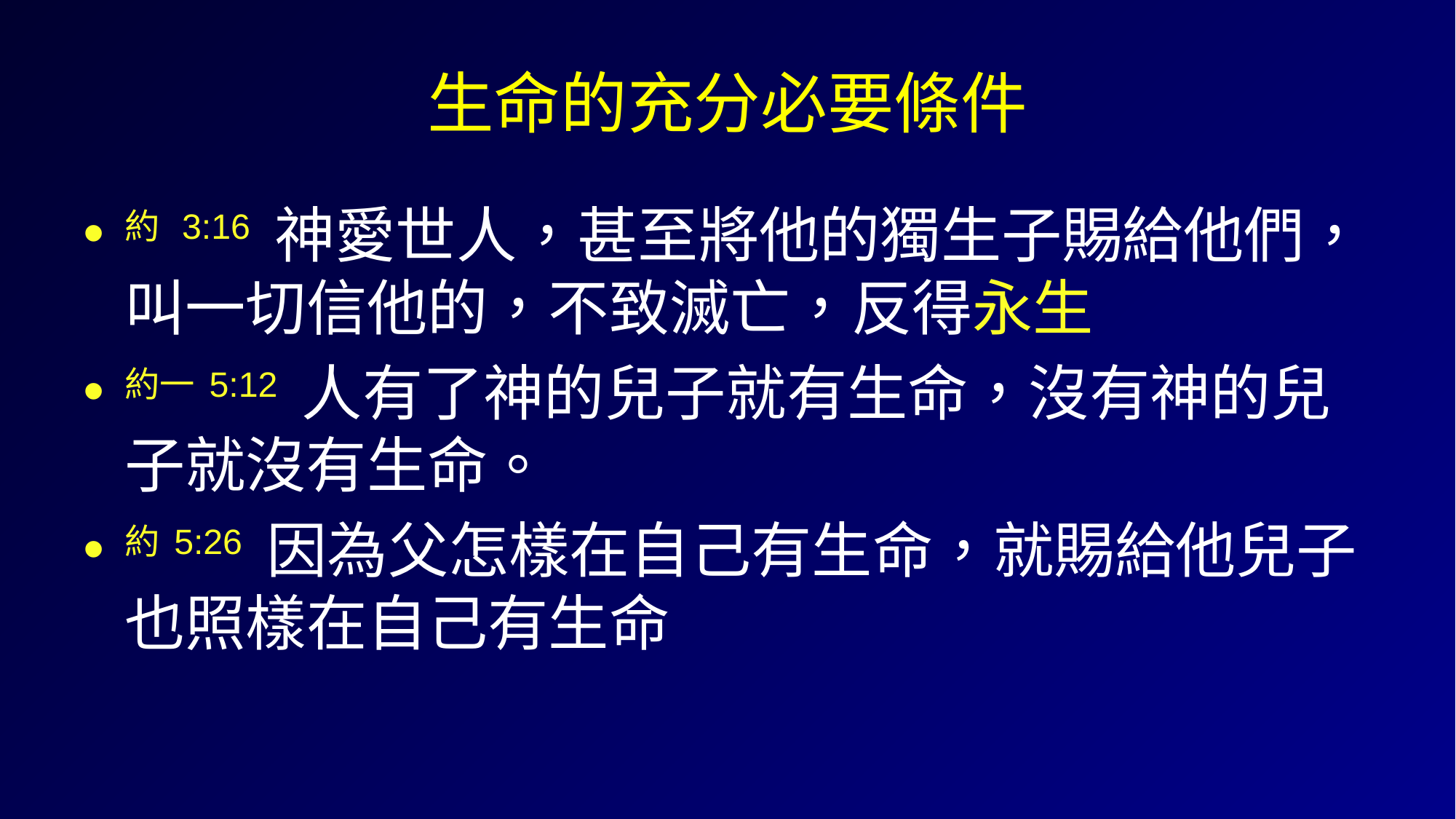

# 生命的充分必要條件
約 3:16 神愛世人，甚至將他的獨生子賜給他們，叫一切信他的，不致滅亡，反得永生
約一5:12 人有了神的兒子就有生命，沒有神的兒子就沒有生命。
約5:26 因為父怎樣在自己有生命，就賜給他兒子也照樣在自己有生命